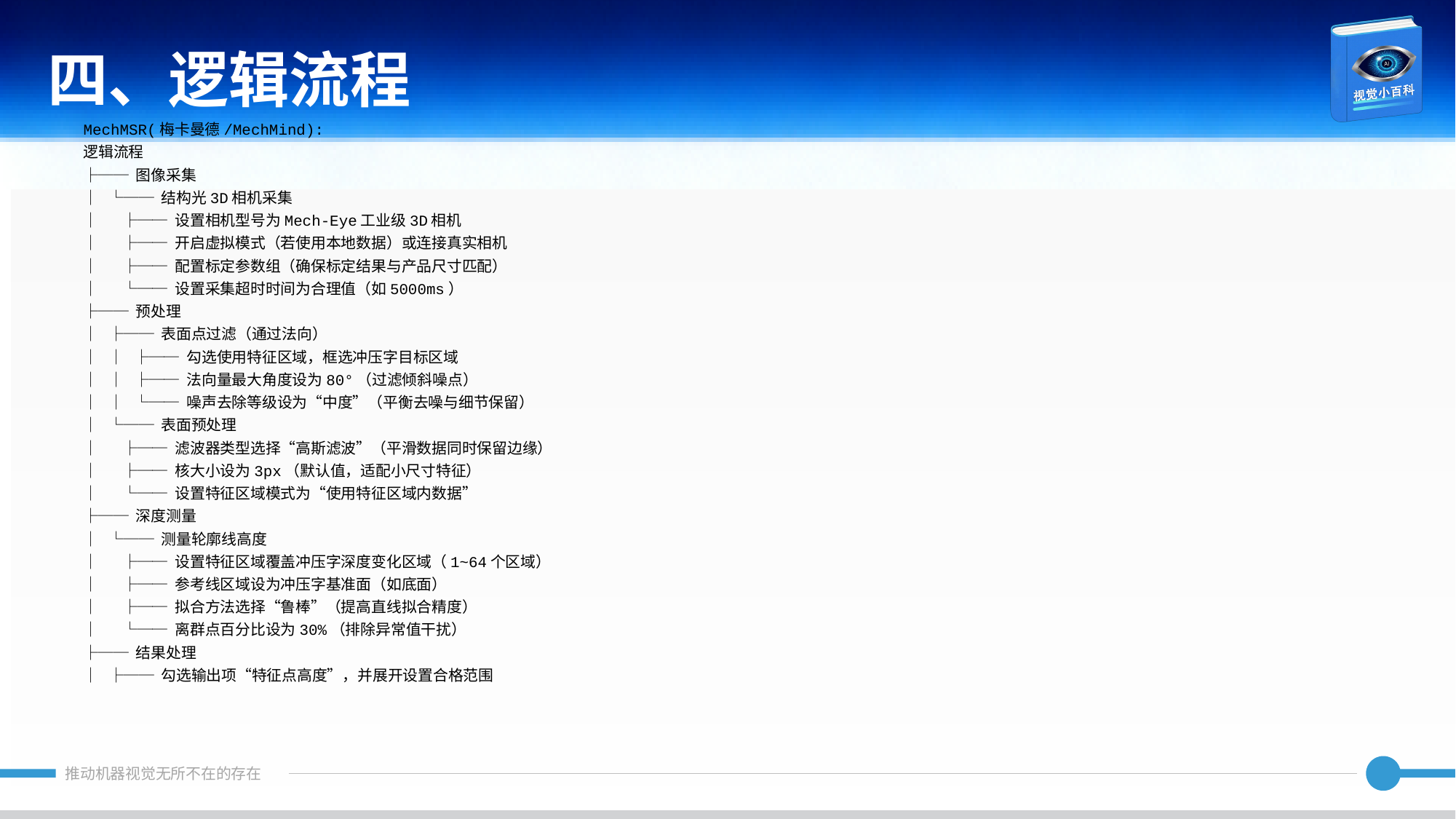

四、逻辑流程

MechMSR(梅卡曼德/MechMind):
逻辑流程
├── 图像采集
│   └── 结构光3D相机采集
│       ├── 设置相机型号为Mech-Eye工业级3D相机
│       ├── 开启虚拟模式（若使用本地数据）或连接真实相机
│       ├── 配置标定参数组（确保标定结果与产品尺寸匹配）
│       └── 设置采集超时时间为合理值（如5000ms）
├── 预处理
│   ├── 表面点过滤（通过法向）
│   │   ├── 勾选使用特征区域，框选冲压字目标区域
│   │   ├── 法向量最大角度设为80°（过滤倾斜噪点）
│   │   └── 噪声去除等级设为“中度”（平衡去噪与细节保留）
│   └── 表面预处理
│       ├── 滤波器类型选择“高斯滤波”（平滑数据同时保留边缘）
│       ├── 核大小设为3px（默认值，适配小尺寸特征）
│       └── 设置特征区域模式为“使用特征区域内数据”
├── 深度测量
│   └── 测量轮廓线高度
│       ├── 设置特征区域覆盖冲压字深度变化区域（1~64个区域）
│       ├── 参考线区域设为冲压字基准面（如底面）
│       ├── 拟合方法选择“鲁棒”（提高直线拟合精度）
│       └── 离群点百分比设为30%（排除异常值干扰）
├── 结果处理
│   ├── 勾选输出项“特征点高度”，并展开设置合格范围
8